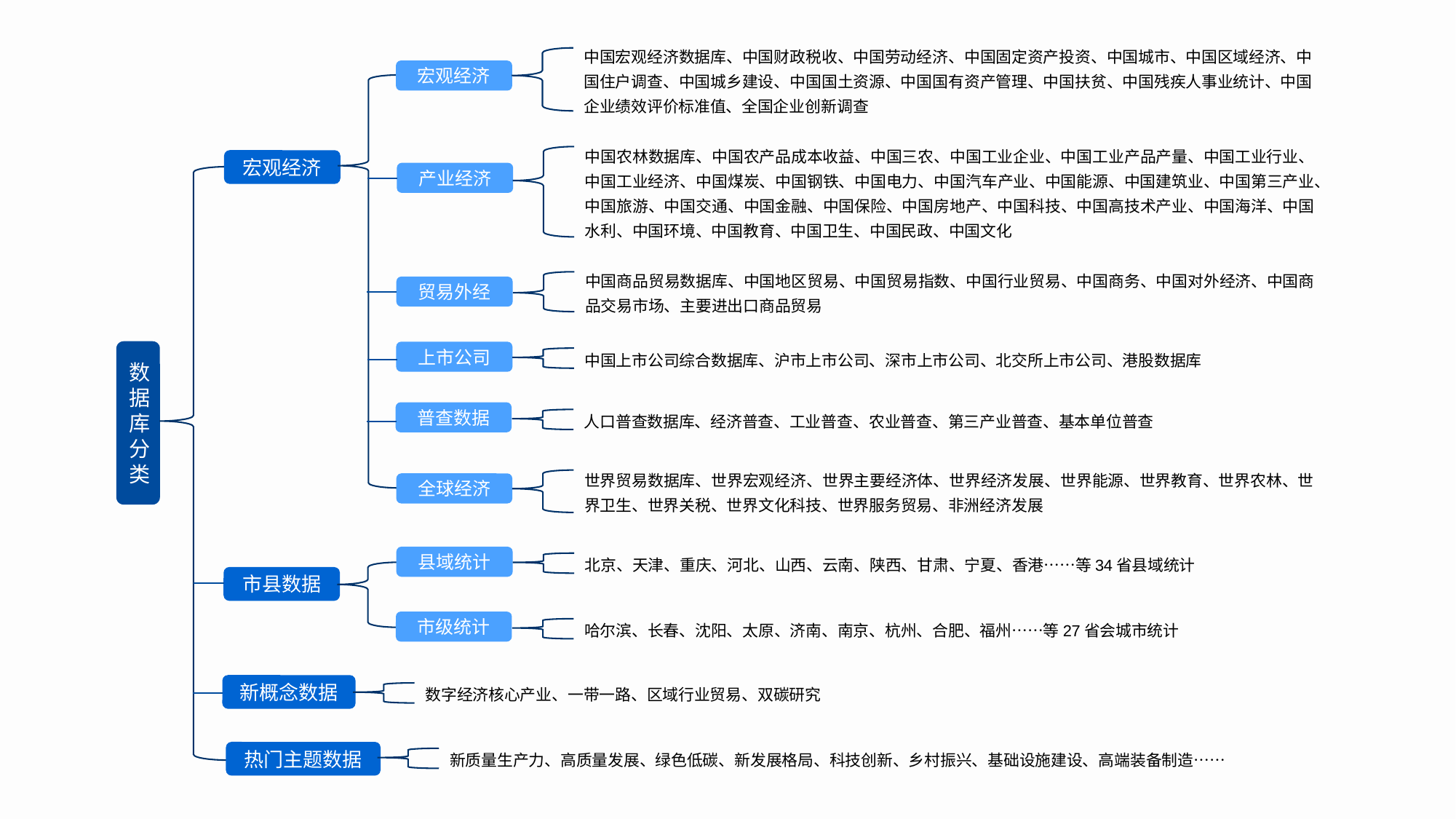

中国宏观经济数据库、中国财政税收、中国劳动经济、中国固定资产投资、中国城市、中国区域经济、中国住户调查、中国城乡建设、中国国土资源、中国国有资产管理、中国扶贫、中国残疾人事业统计、中国企业绩效评价标准值、全国企业创新调查

宏观经济

中国农林数据库、中国农产品成本收益、中国三农、中国工业企业、中国工业产品产量、中国工业行业、中国工业经济、中国煤炭、中国钢铁、中国电力、中国汽车产业、中国能源、中国建筑业、中国第三产业、中国旅游、中国交通、中国金融、中国保险、中国房地产、中国科技、中国高技术产业、中国海洋、中国水利、中国环境、中国教育、中国卫生、中国民政、中国文化

宏观经济
产业经济

中国商品贸易数据库、中国地区贸易、中国贸易指数、中国行业贸易、中国商务、中国对外经济、中国商品交易市场、主要进出口商品贸易

贸易外经
中国上市公司综合数据库、沪市上市公司、深市上市公司、北交所上市公司、港股数据库
数据库分类
上市公司

人口普查数据库、经济普查、工业普查、农业普查、第三产业普查、基本单位普查
普查数据

世界贸易数据库、世界宏观经济、世界主要经济体、世界经济发展、世界能源、世界教育、世界农林、世界卫生、世界关税、世界文化科技、世界服务贸易、非洲经济发展

全球经济
北京、天津、重庆、河北、山西、云南、陕西、甘肃、宁夏、香港……等34省县域统计
县域统计

市县数据
哈尔滨、长春、沈阳、太原、济南、南京、杭州、合肥、福州……等27省会城市统计
市级统计

数字经济核心产业、一带一路、区域行业贸易、双碳研究
新概念数据

新质量生产力、高质量发展、绿色低碳、新发展格局、科技创新、乡村振兴、基础设施建设、高端装备制造……
热门主题数据